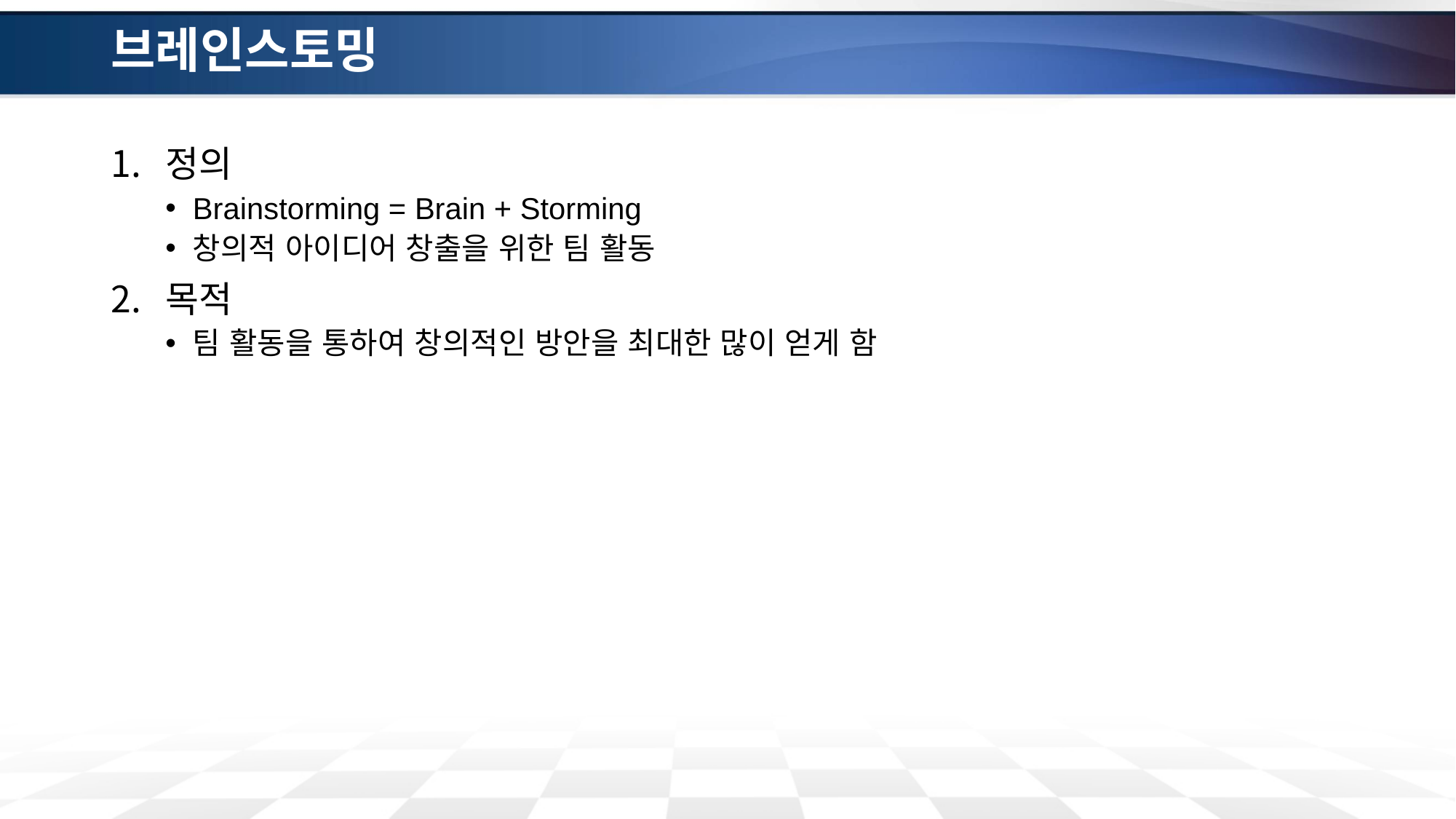

# 브레인스토밍
정의
Brainstorming = Brain + Storming
창의적 아이디어 창출을 위한 팀 활동
목적
팀 활동을 통하여 창의적인 방안을 최대한 많이 얻게 함